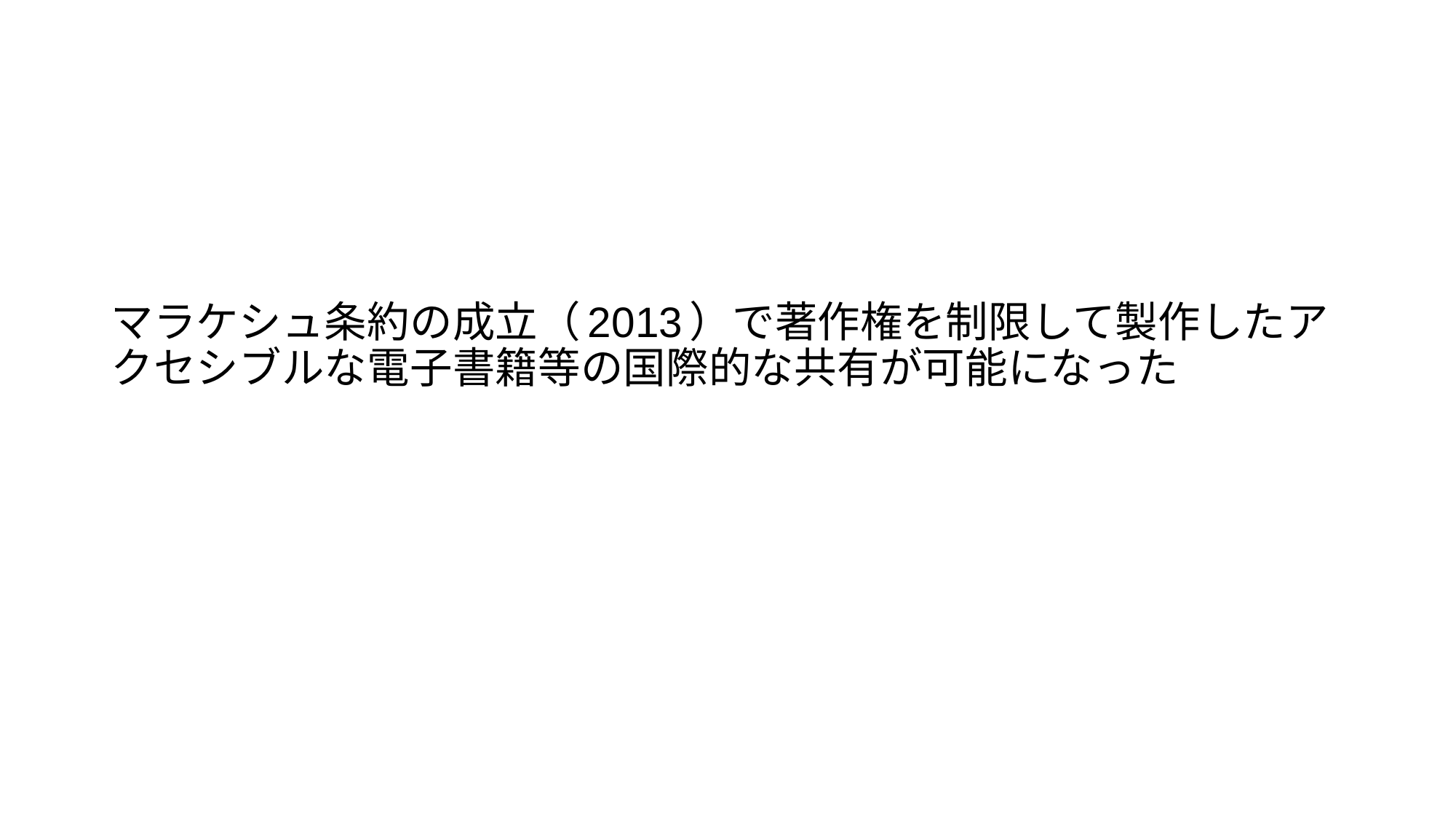

# マラケシュ条約の成立（2013）で著作権を制限して製作したアクセシブルな電子書籍等の国際的な共有が可能になった